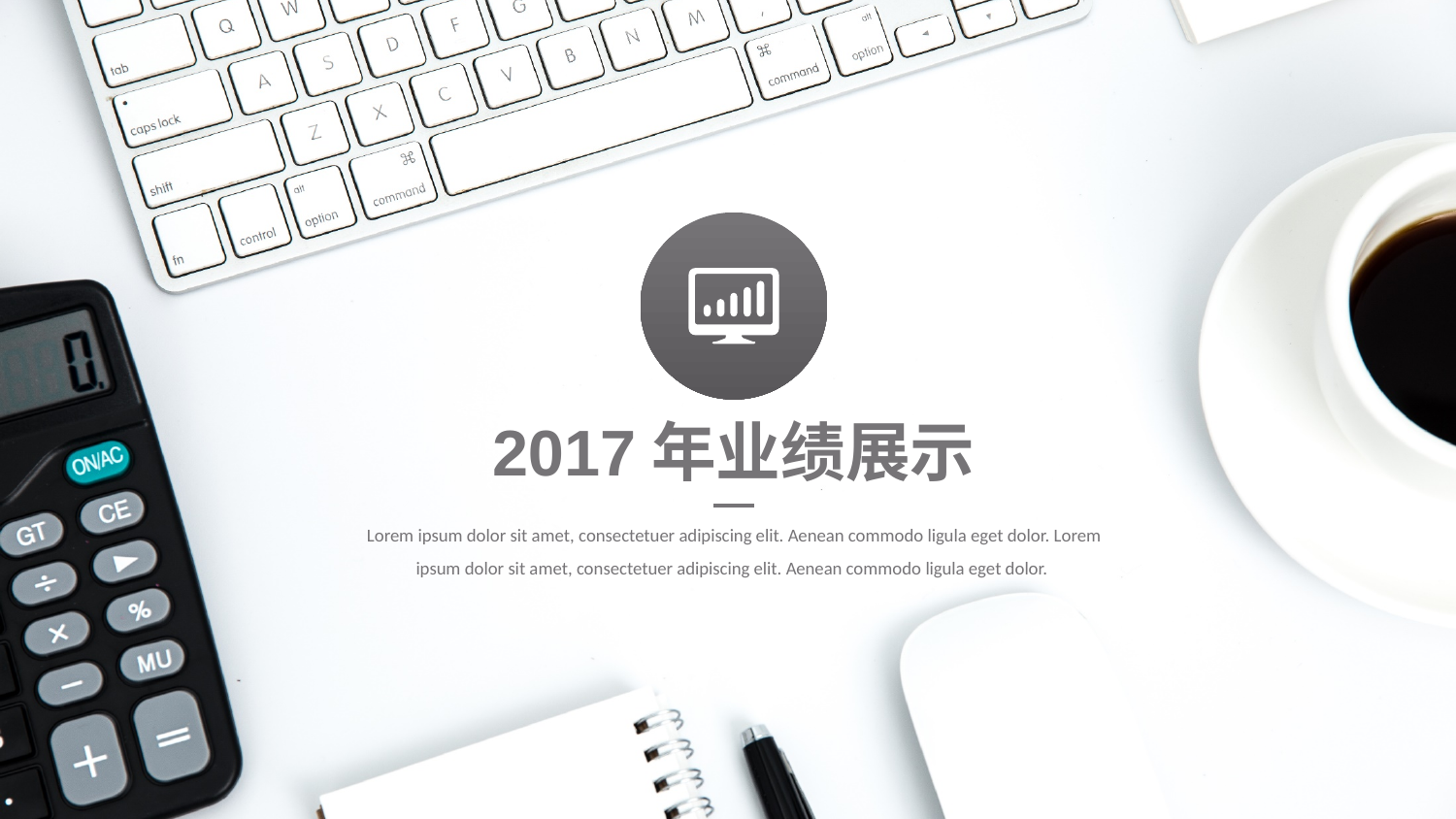

2017年业绩展示
Lorem ipsum dolor sit amet, consectetuer adipiscing elit. Aenean commodo ligula eget dolor. Lorem ipsum dolor sit amet, consectetuer adipiscing elit. Aenean commodo ligula eget dolor.